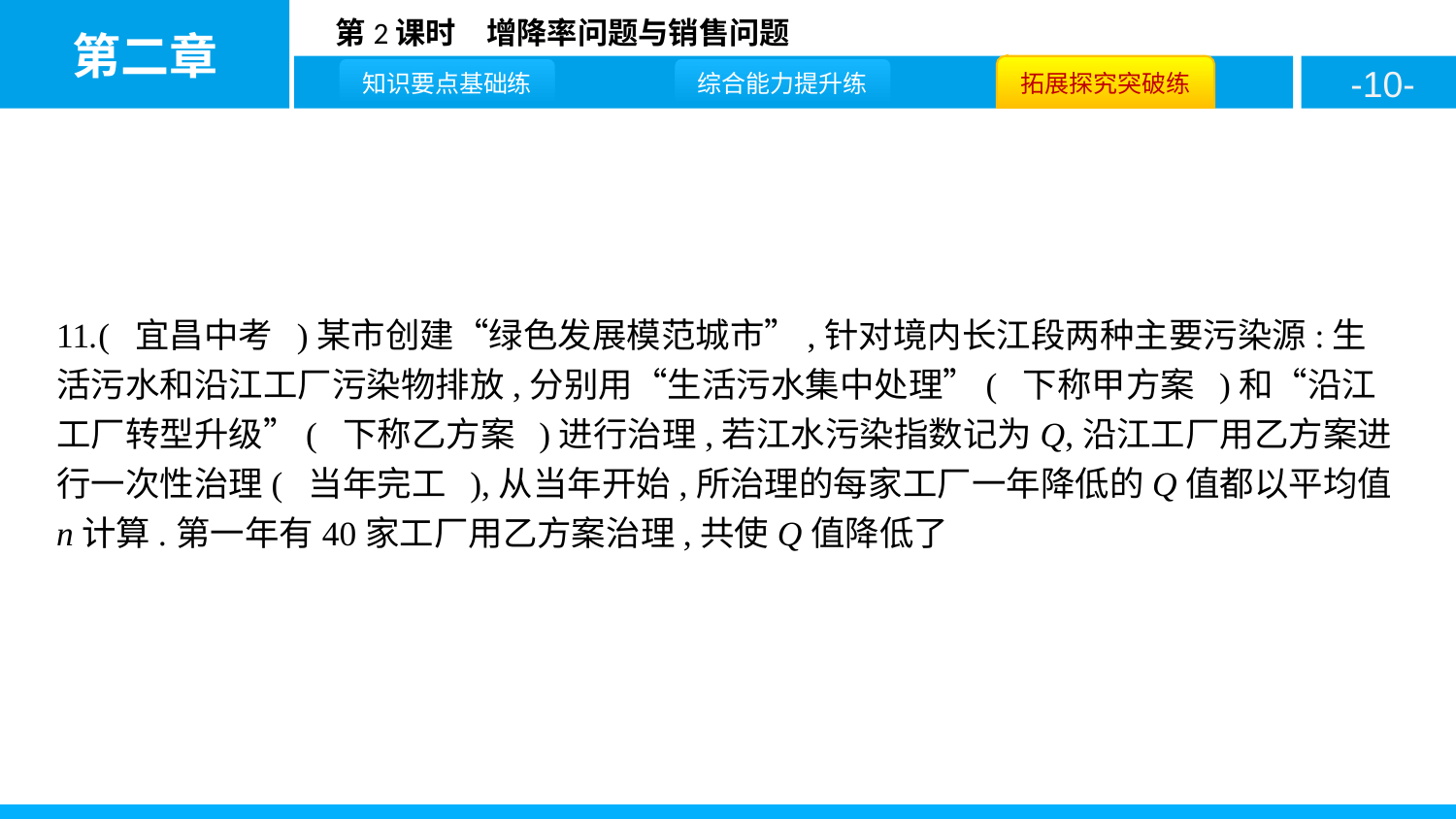

11.(  宜昌中考  )某市创建“绿色发展模范城市”,针对境内长江段两种主要污染源:生活污水和沿江工厂污染物排放,分别用“生活污水集中处理”(  下称甲方案  )和“沿江工厂转型升级”(  下称乙方案  )进行治理,若江水污染指数记为Q,沿江工厂用乙方案进行一次性治理(  当年完工  ),从当年开始,所治理的每家工厂一年降低的Q值都以平均值n计算.第一年有40家工厂用乙方案治理,共使Q值降低了